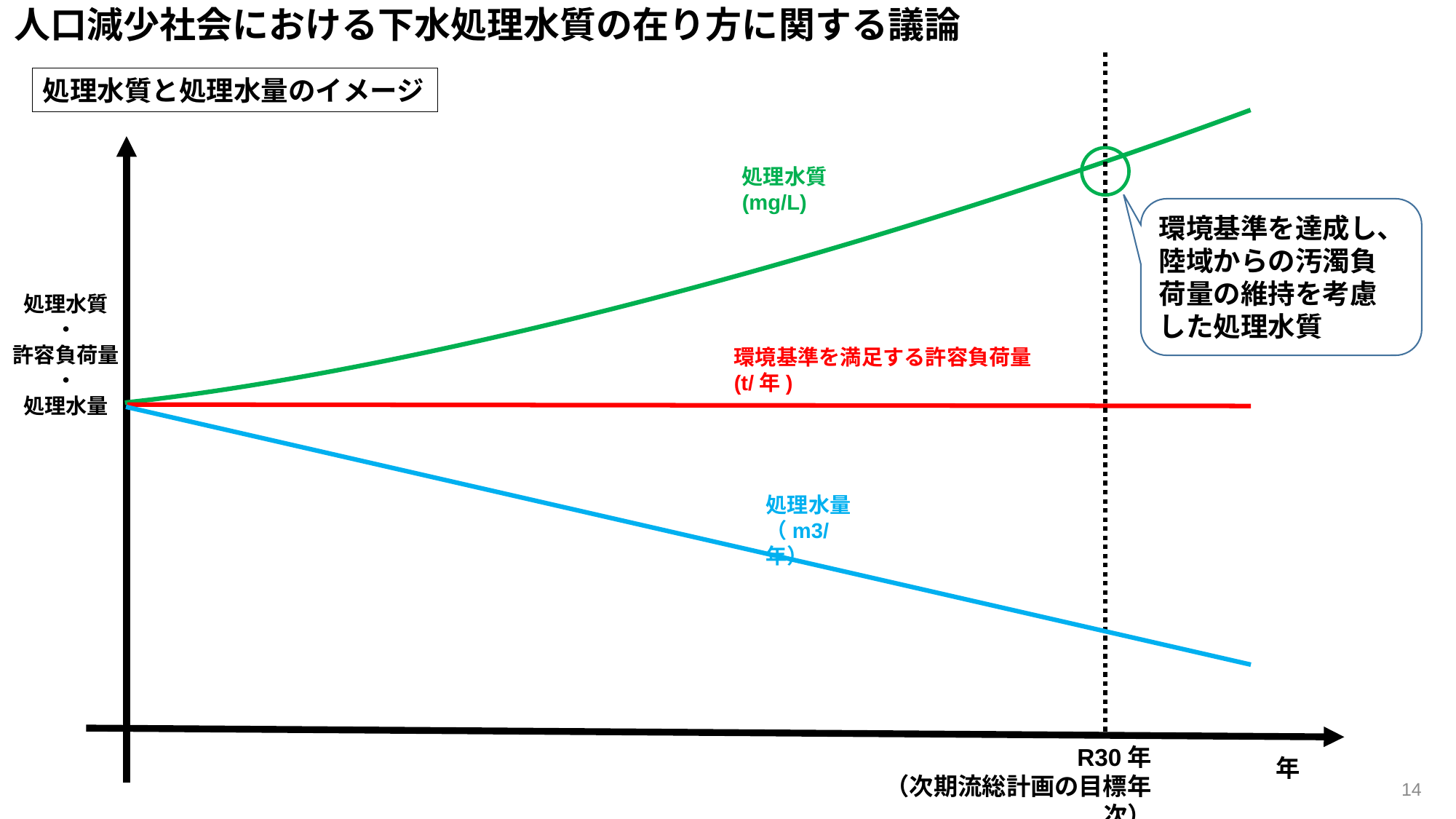

人口減少社会における下水処理水質の在り方に関する議論
処理水質と処理水量のイメージ

処理水質(mg/L)
環境基準を達成し、陸域からの汚濁負荷量の維持を考慮した処理水質
処理水質
・
許容負荷量
・
処理水量
環境基準を満足する許容負荷量
(t/年)
処理水量
（m3/年）
R30年
（次期流総計画の目標年次）
年
14